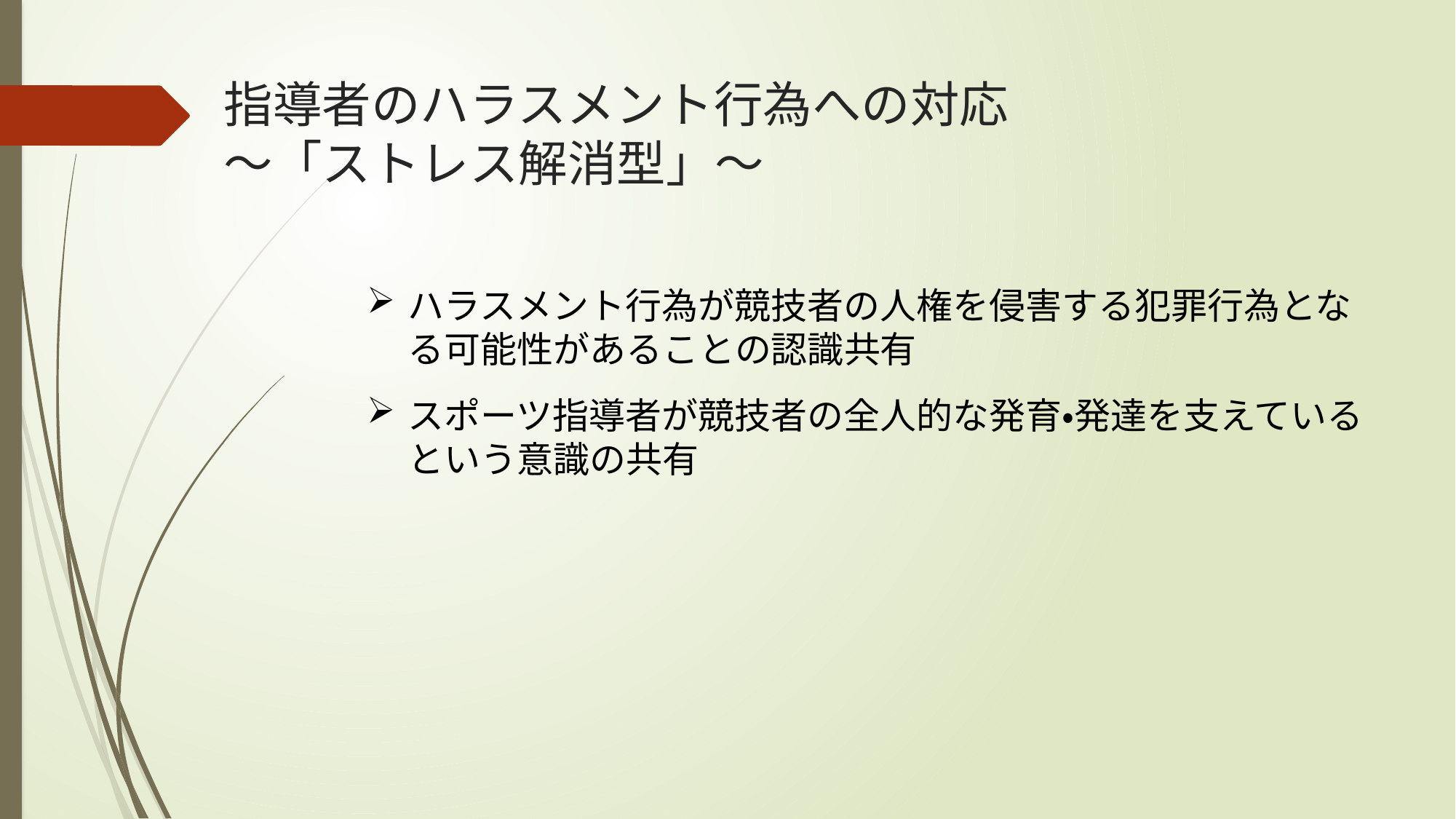

# 指導者のハラスメント行為への対応 ～「ストレス解消型」～
ハラスメント行為が競技者の人権を侵害する犯罪行為となる可能性があることの認識共有
スポーツ指導者が競技者の全人的な発育・発達を支えているという意識の共有